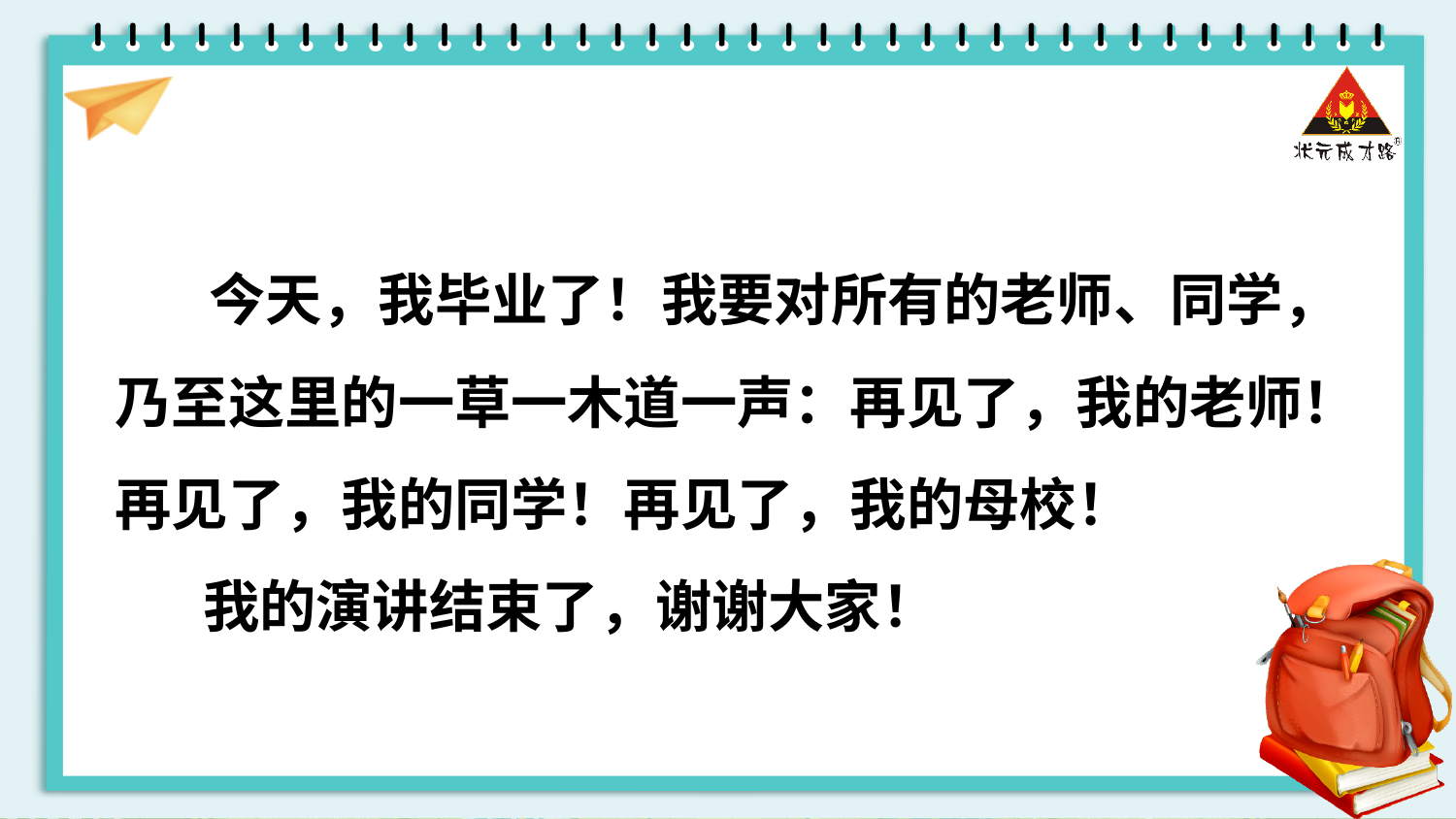

今天，我毕业了！我要对所有的老师、同学，乃至这里的一草一木道一声：再见了，我的老师！再见了，我的同学！再见了，我的母校！
  我的演讲结束了，谢谢大家！